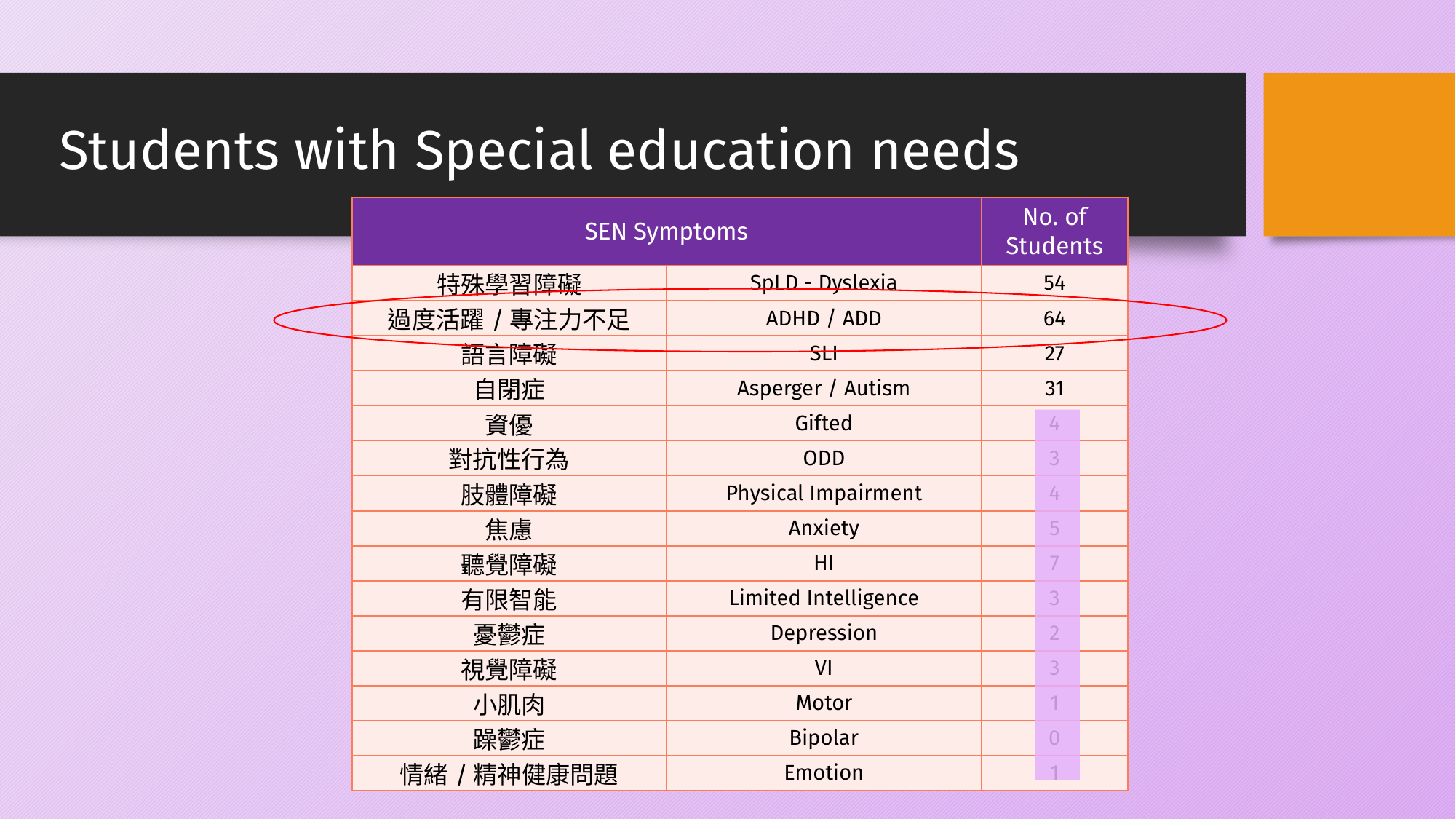

Students with Special education needs
| SEN Symptoms |  | No. of Students |
| --- | --- | --- |
| 特殊學習障礙 | SpLD - Dyslexia | 54 |
| 過度活躍/專注力不足 | ADHD / ADD | 64 |
| 語言障礙 | SLI | 27 |
| 自閉症 | Asperger / Autism | 31 |
| 資優 | Gifted | 4 |
| 對抗性行為 | ODD | 3 |
| 肢體障礙 | Physical Impairment | 4 |
| 焦慮 | Anxiety | 5 |
| 聽覺障礙 | HI | 7 |
| 有限智能 | Limited Intelligence | 3 |
| 憂鬱症 | Depression | 2 |
| 視覺障礙 | VI | 3 |
| 小肌肉 | Motor | 1 |
| 躁鬱症 | Bipolar | 0 |
| 情緒/精神健康問題 | Emotion | 1 |